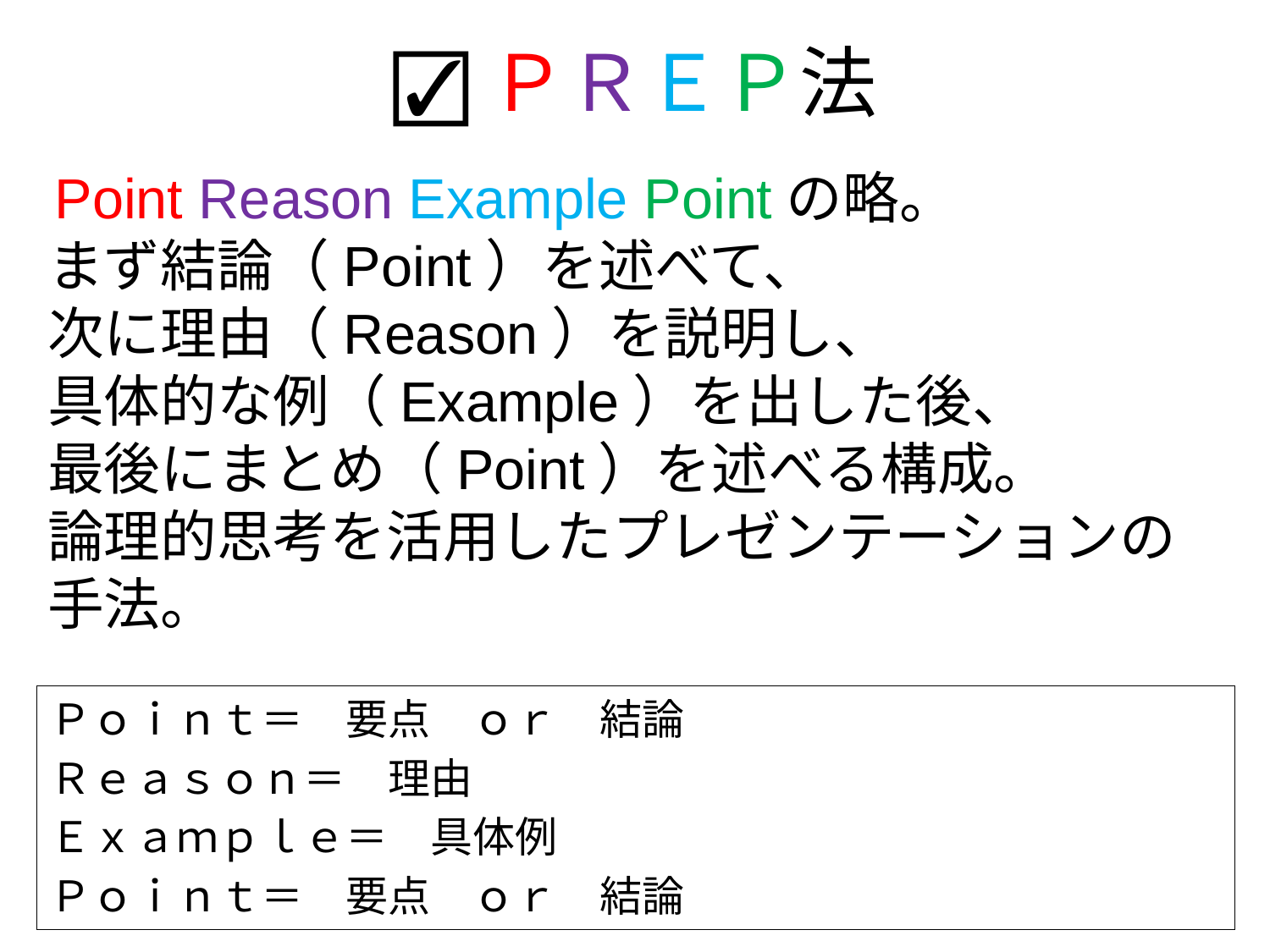

# ☑ＰＲＥＰ法
 Point Reason Example Pointの略。
まず結論（Point）を述べて、
次に理由（Reason）を説明し、
具体的な例（Example）を出した後、
最後にまとめ（Point）を述べる構成。
論理的思考を活用したプレゼンテーションの手法。
Ｐｏｉｎｔ＝　要点　ｏｒ　結論
Ｒｅａｓｏｎ＝　理由
Ｅｘａｍｐｌｅ＝　具体例
Ｐｏｉｎｔ＝　要点　ｏｒ　結論